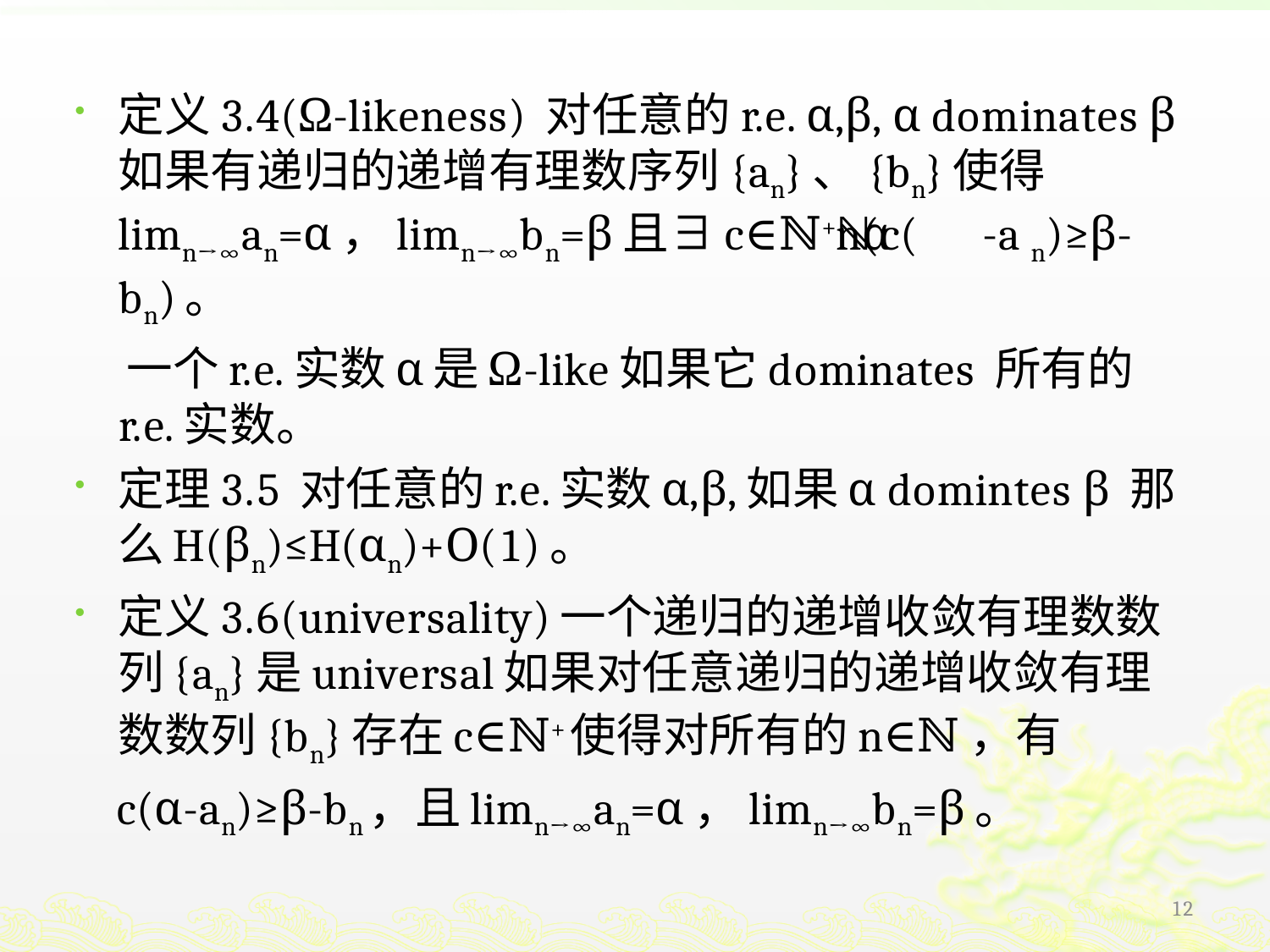

定义3.4(Ω-likeness) 对任意的r.e. α,β, α dominates β 如果有递归的递增有理数序列{an}、{bn}使得limn→∞an=α，limn→∞bn=β且∃c∈ℕ+∀n∈ℕ(c(α-an)≥β-bn)。
    一个r.e.实数α是Ω-like如果它dominates 所有的r.e.实数。
定理3.5 对任意的r.e.实数α,β,如果α domintes β 那么H(βn)≤H(αn)+Ο(1)。
定义3.6(universality)一个递归的递增收敛有理数数列{an}是universal如果对任意递归的递增收敛有理数数列{bn}存在c∈ℕ+使得对所有的n∈ℕ，有
    c(α-an)≥β-bn，且limn→∞an=α，limn→∞bn=β。
12